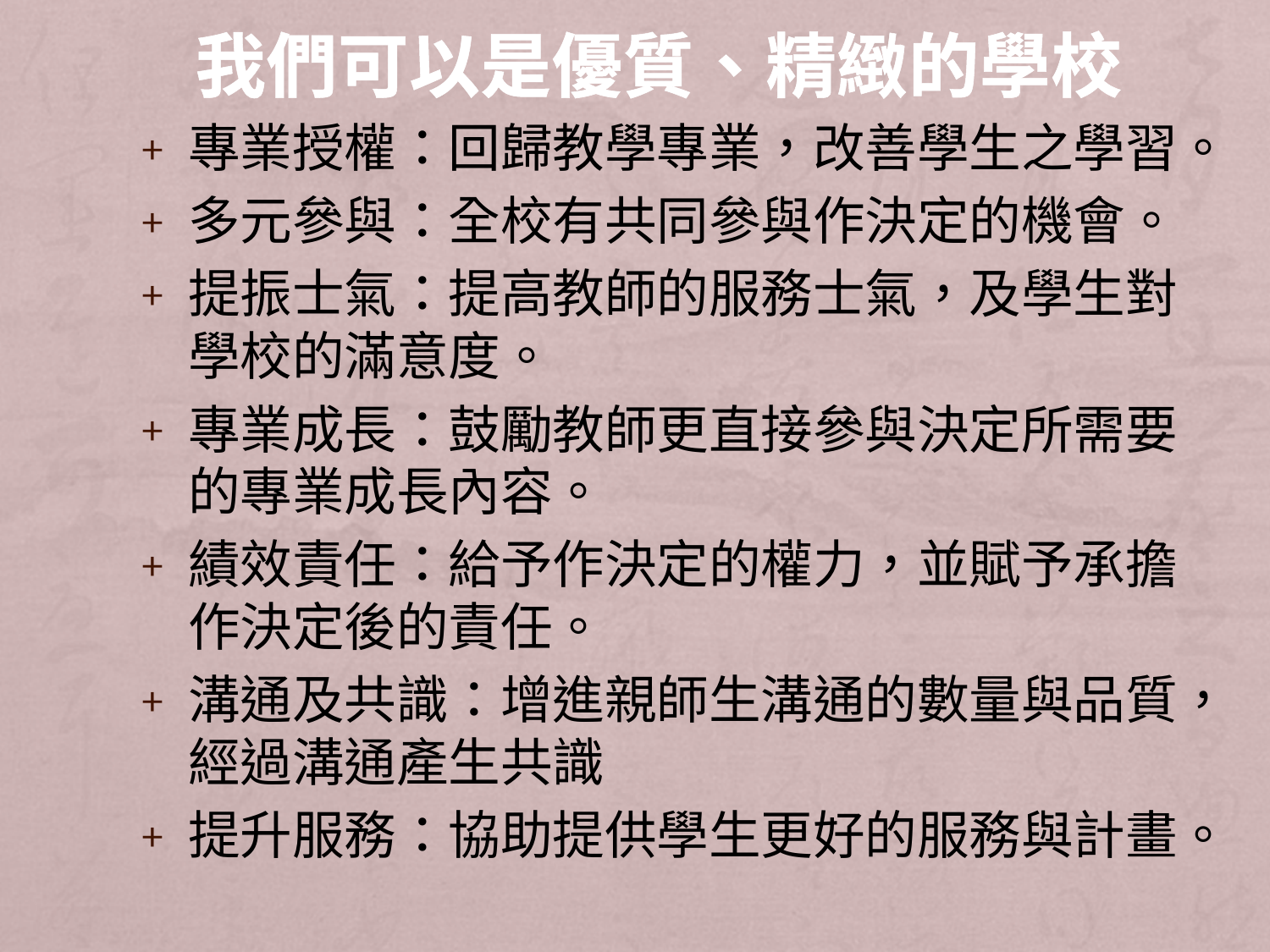

# 我們可以是優質、精緻的學校
專業授權：回歸教學專業，改善學生之學習。
多元參與：全校有共同參與作決定的機會。
提振士氣：提高教師的服務士氣，及學生對學校的滿意度。
專業成長：鼓勵教師更直接參與決定所需要的專業成長內容。
績效責任：給予作決定的權力，並賦予承擔作決定後的責任。
溝通及共識：增進親師生溝通的數量與品質，經過溝通產生共識
提升服務：協助提供學生更好的服務與計畫。